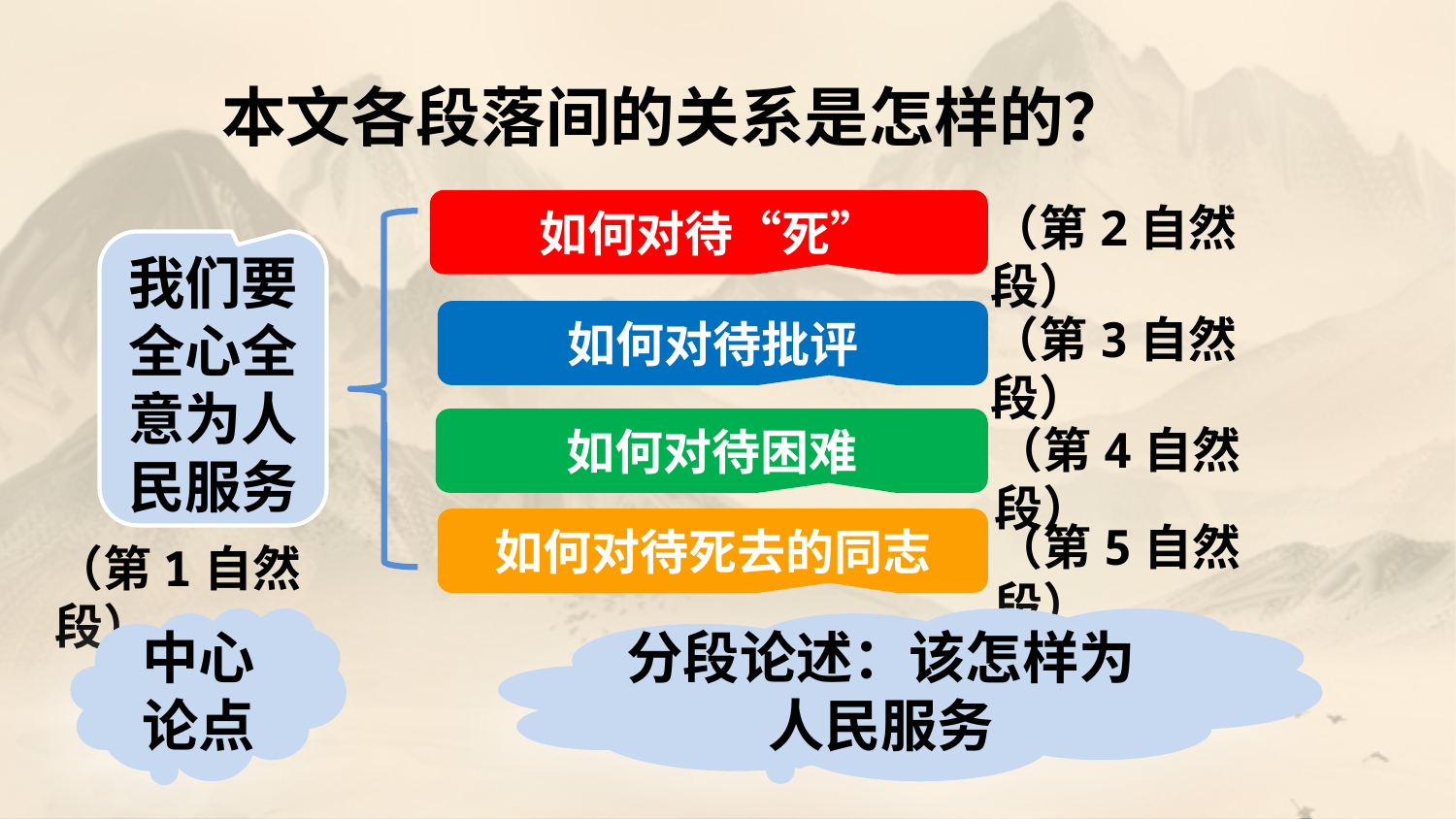

本文各段落间的关系是怎样的？
（第2自然段）
如何对待“死”

我们要
全心全
意为人
民服务

如何对待批评
（第3自然段）
如何对待困难
（第4自然段）
如何对待死去的同志
（第5自然段）
（第1自然段）
中心论点
分段论述：该怎样为人民服务